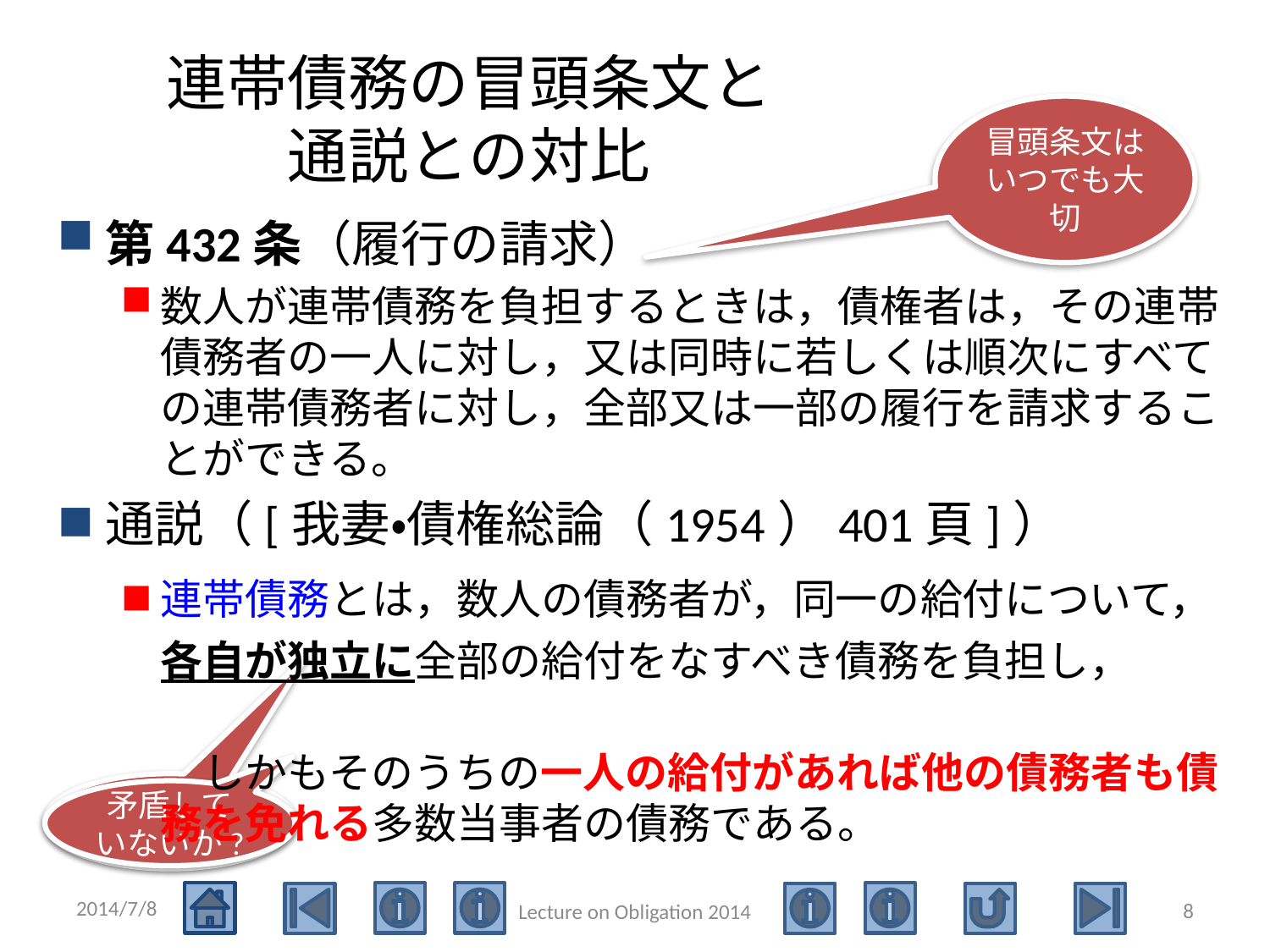

# 連帯債務の冒頭条文と 通説との対比
冒頭条文はいつでも大切
第432条（履行の請求）
数人が連帯債務を負担するときは，債権者は，その連帯債務者の一人に対し，又は同時に若しくは順次にすべての連帯債務者に対し，全部又は一部の履行を請求することができる。
通説（[我妻・債権総論（1954）401頁]）
連帯債務とは，数人の債務者が，同一の給付について，各自が独立に全部の給付をなすべき債務を負担し，　　　
　しかもそのうちの一人の給付があれば他の債務者も債務を免れる多数当事者の債務である。
矛盾していないか?
矛盾していないか?
2014/7/8
8
Lecture on Obligation 2014